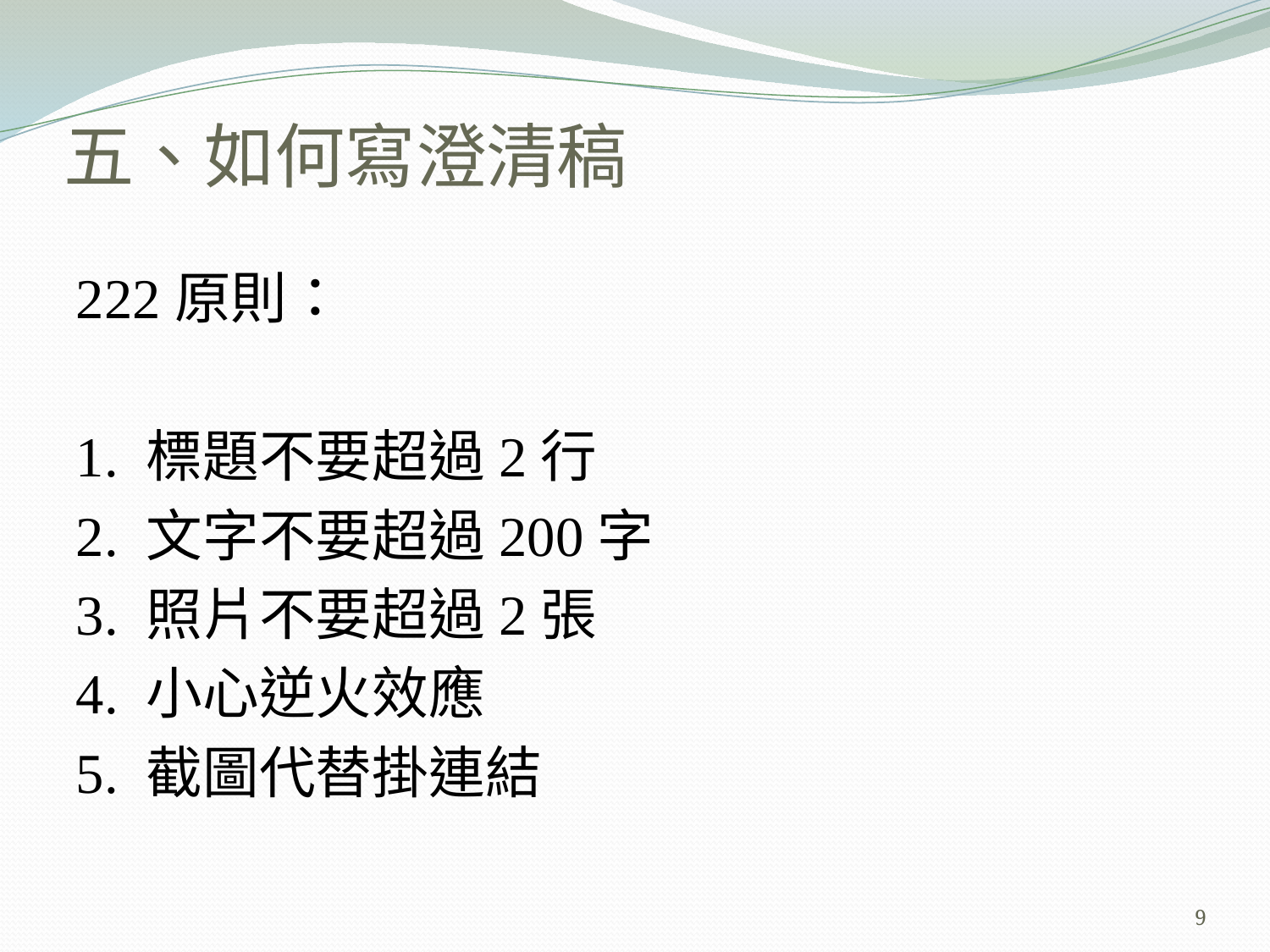

# 五、如何寫澄清稿
222原則：

1. 標題不要超過2行
2. 文字不要超過200字
3. 照片不要超過2張
4. 小心逆火效應
5. 截圖代替掛連結

9